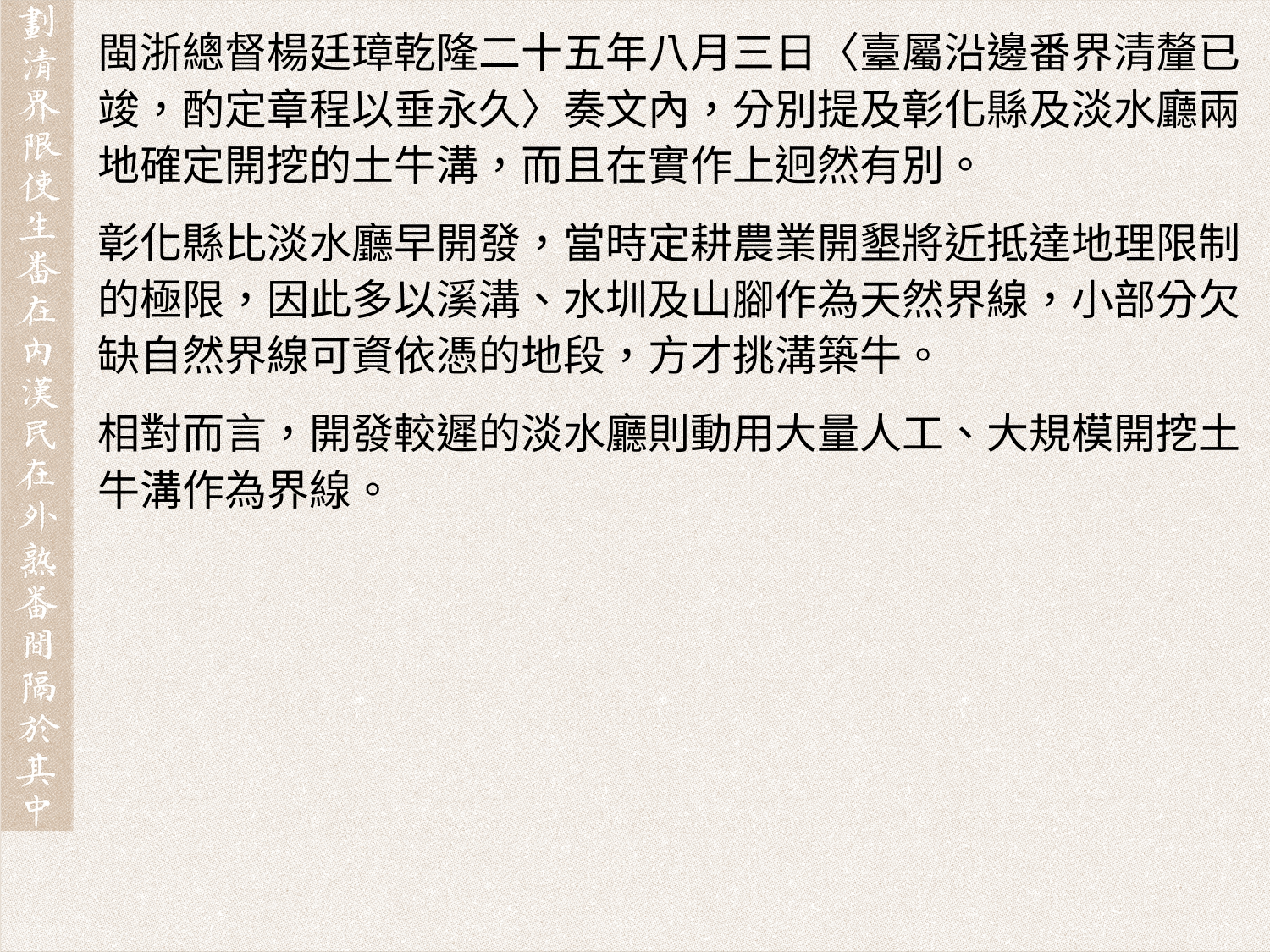

閩浙總督楊廷璋乾隆二十五年八月三日〈臺屬沿邊番界清釐已竣，酌定章程以垂永久〉奏文內，分別提及彰化縣及淡水廳兩地確定開挖的土牛溝，而且在實作上迥然有別。
彰化縣比淡水廳早開發，當時定耕農業開墾將近抵達地理限制的極限，因此多以溪溝、水圳及山腳作為天然界線，小部分欠缺自然界線可資依憑的地段，方才挑溝築牛。
相對而言，開發較遲的淡水廳則動用大量人工、大規模開挖土牛溝作為界線。